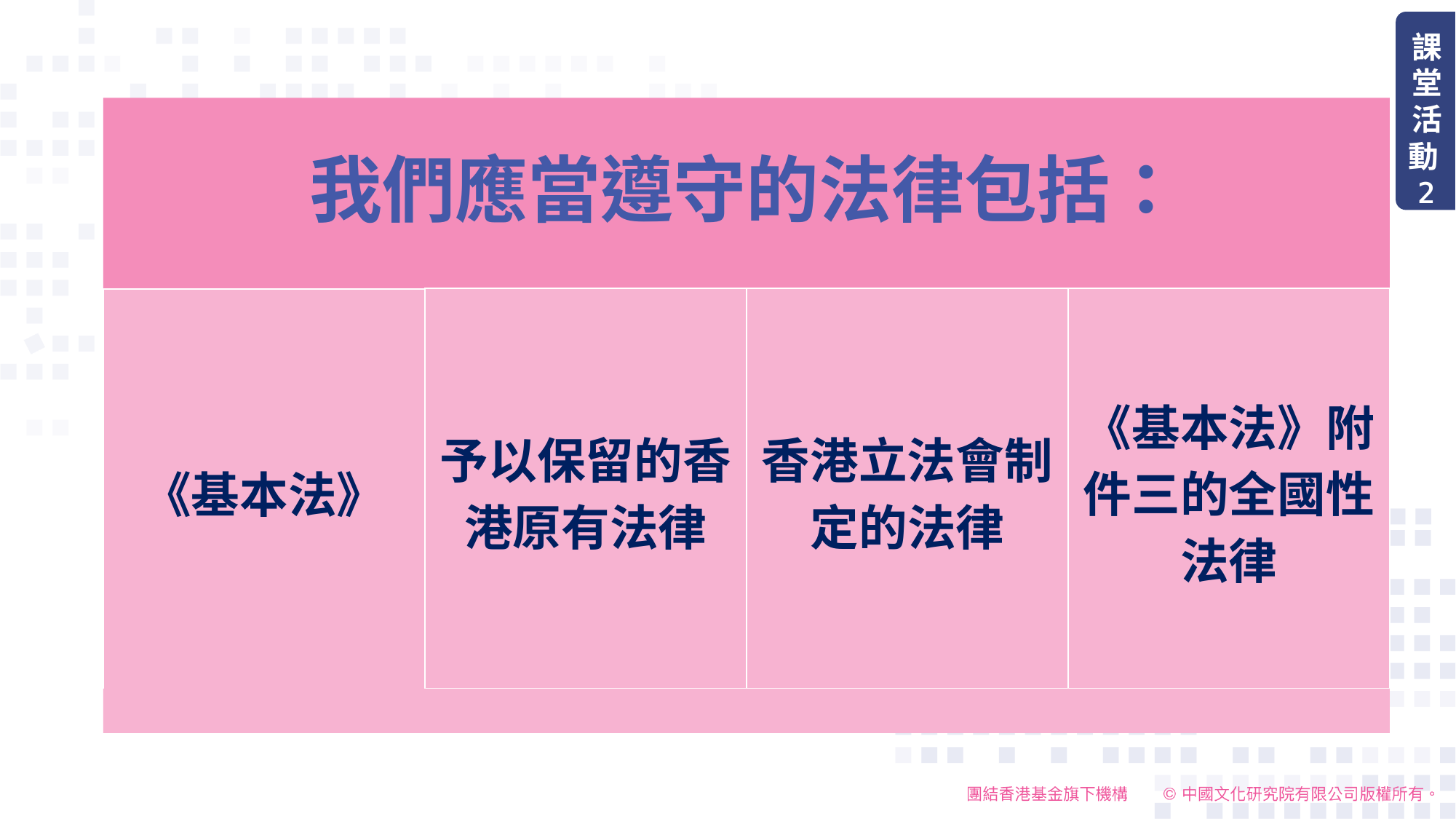

課堂活動2

我們應當遵守的法律包括：
《基本法》
予以保留的香港原有法律
香港立法會制定的法律
《基本法》附件三的全國性法律